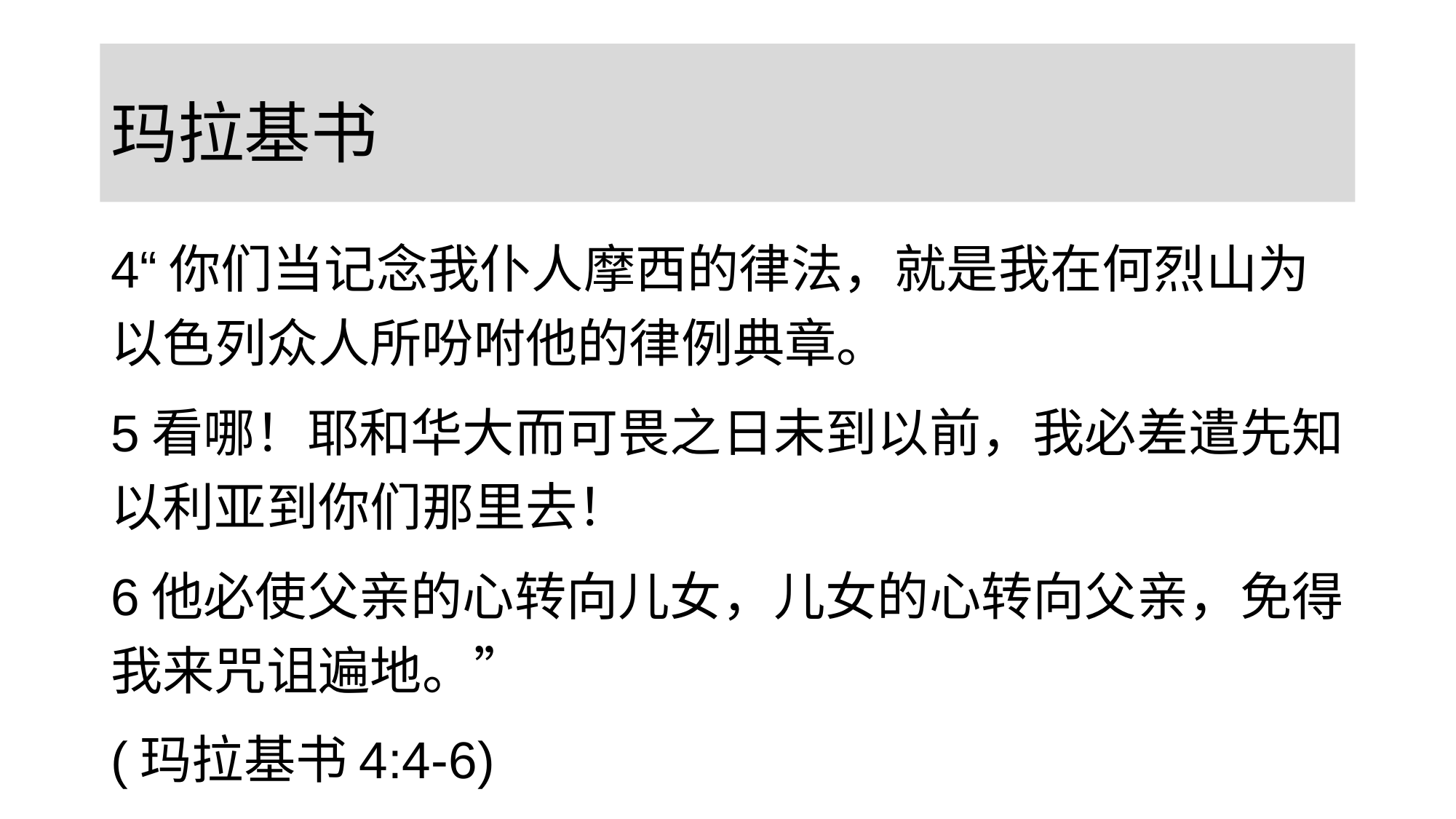

# 玛拉基书
4“你们当记念我仆人摩西的律法，就是我在何烈山为以色列众人所吩咐他的律例典章。
5看哪！耶和华大而可畏之日未到以前，我必差遣先知以利亚到你们那里去！
6他必使父亲的心转向儿女，儿女的心转向父亲，免得我来咒诅遍地。”
(玛拉基书4:4-6)